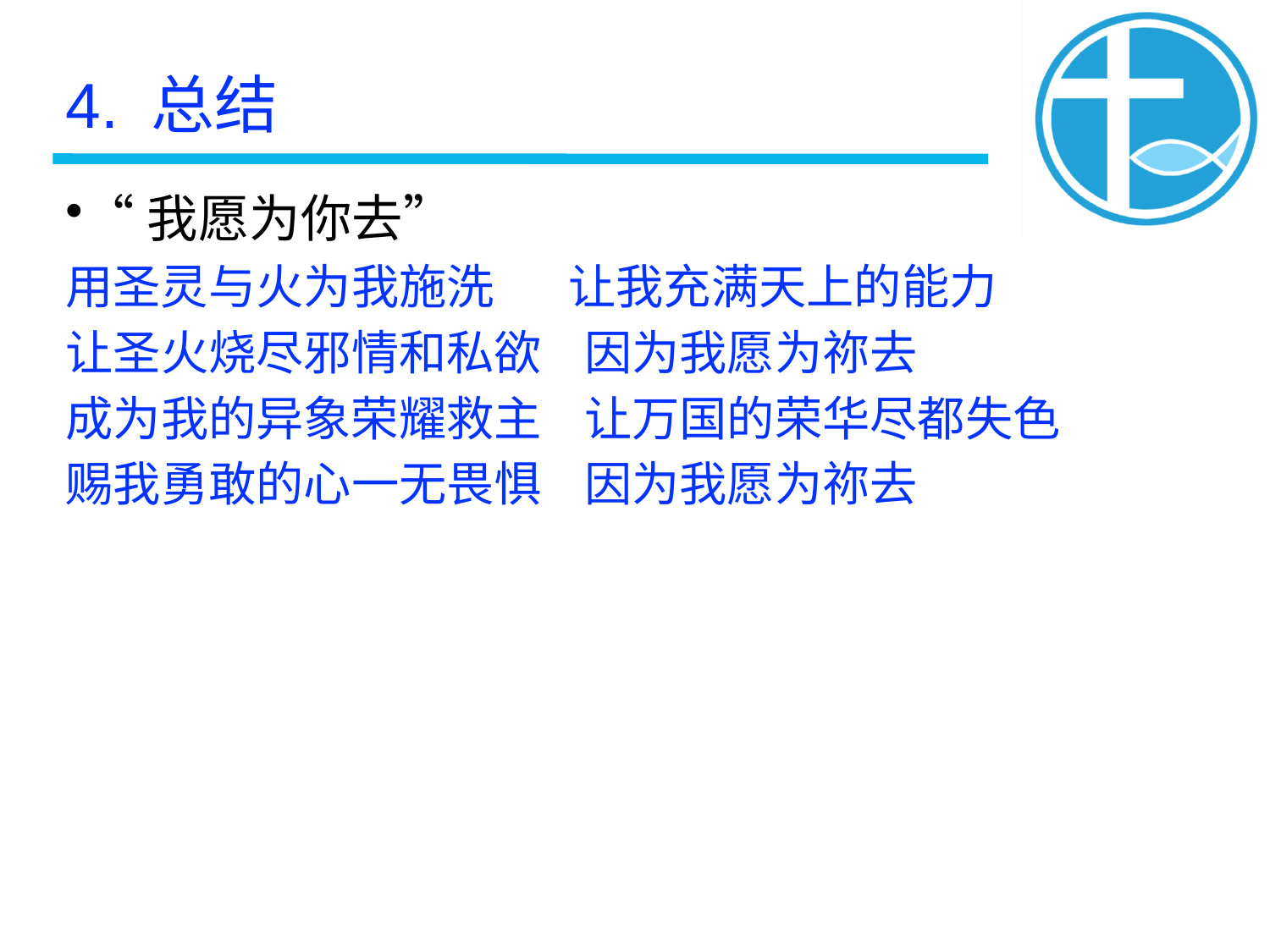

4. 总结
“我愿为你去”
用圣灵与火为我施洗       让我充满天上的能力
让圣火烧尽邪情和私欲    因为我愿为祢去
成为我的异象荣耀救主    让万国的荣华尽都失色
赐我勇敢的心一无畏惧    因为我愿为祢去